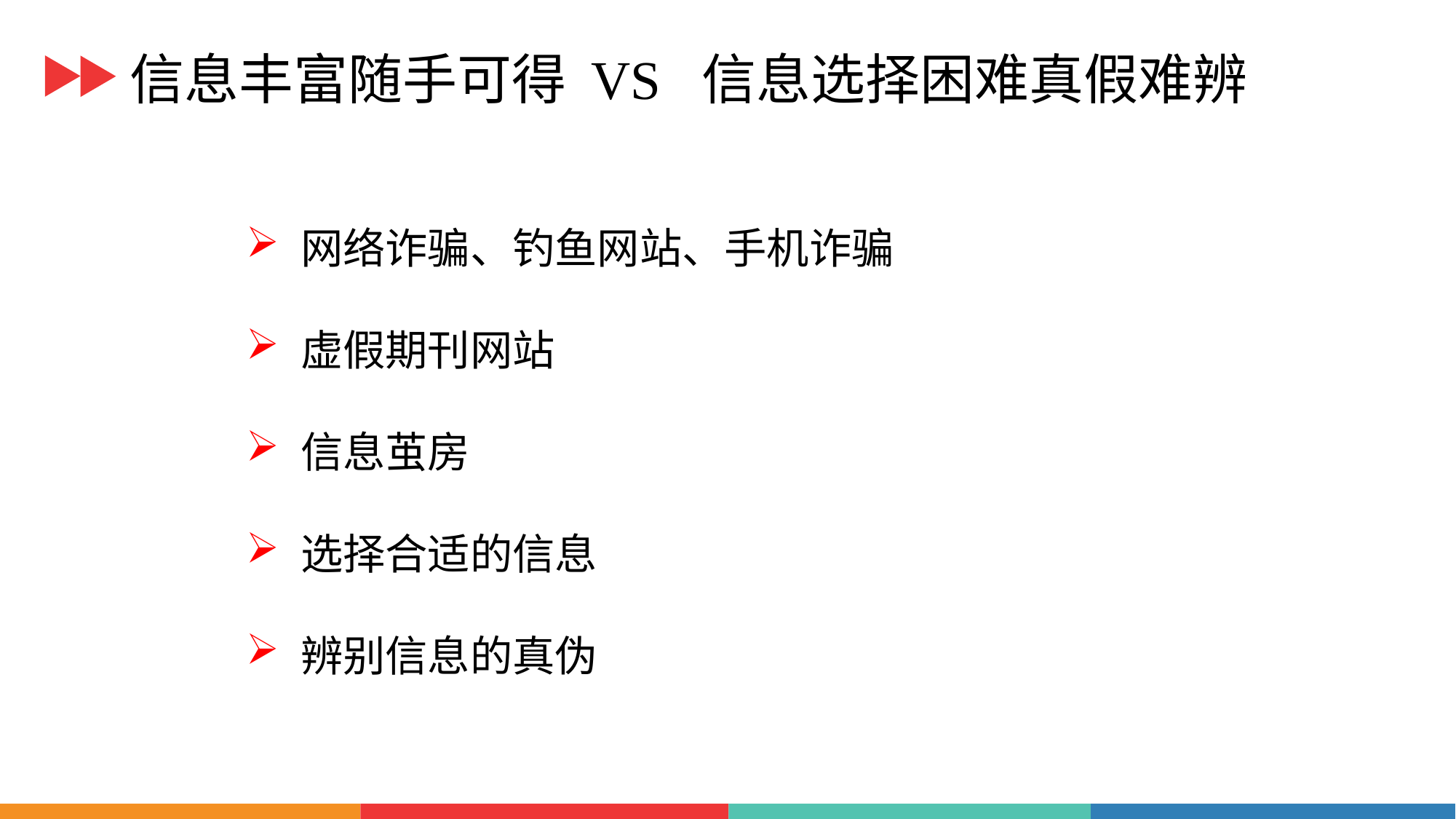

信息丰富随手可得 VS  信息选择困难真假难辨

网络诈骗、钓鱼网站、手机诈骗
虚假期刊网站
信息茧房
选择合适的信息
辨别信息的真伪

14